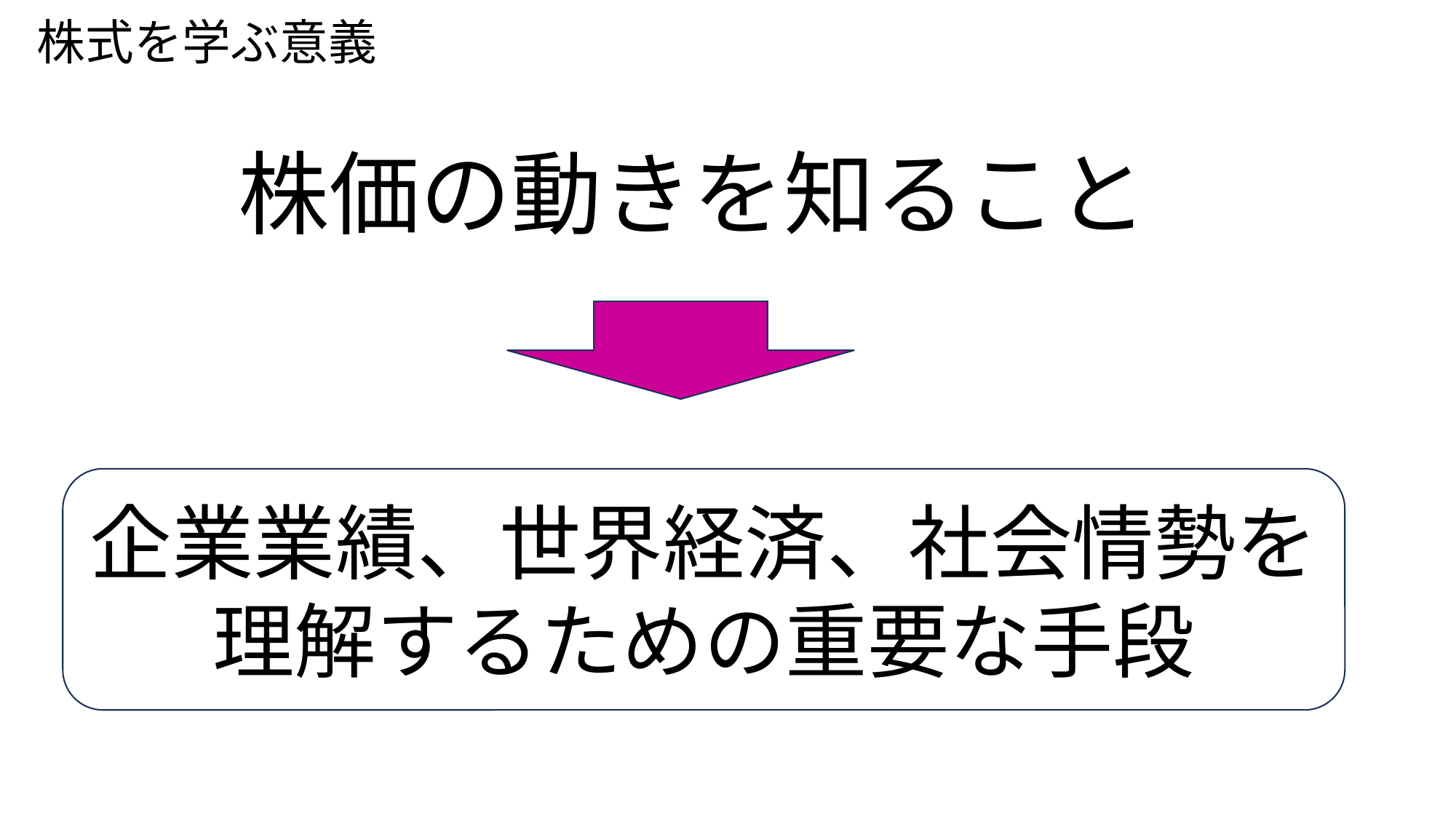

株式を学ぶ意義
# 株価の動きを知ること

企業業績、世界経済、社会情勢を
理解するための重要な手段